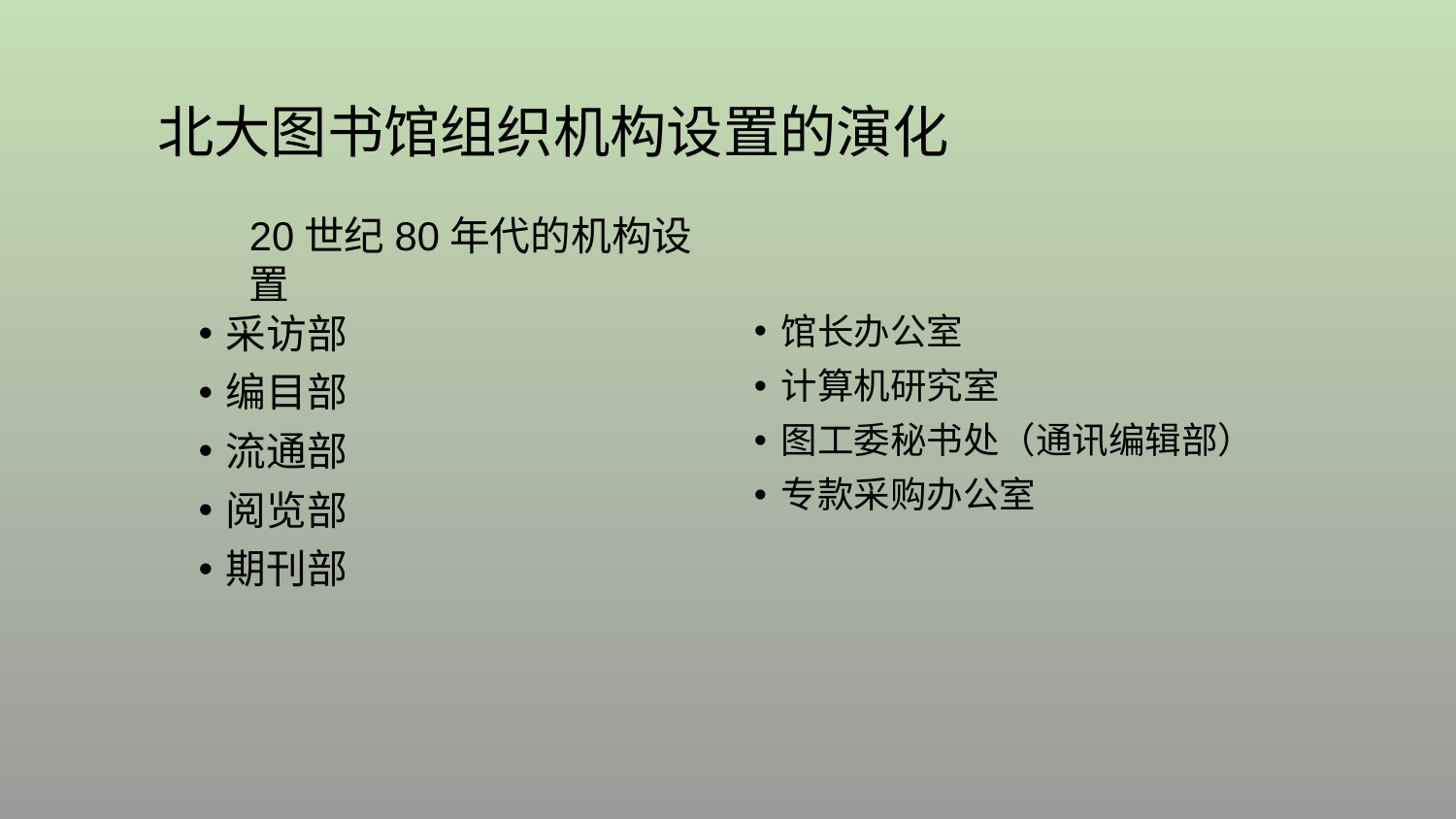

# 北大图书馆组织机构设置的演化
20世纪80年代的机构设置
采访部
编目部
流通部
阅览部
期刊部
馆长办公室
计算机研究室
图工委秘书处（通讯编辑部）
专款采购办公室